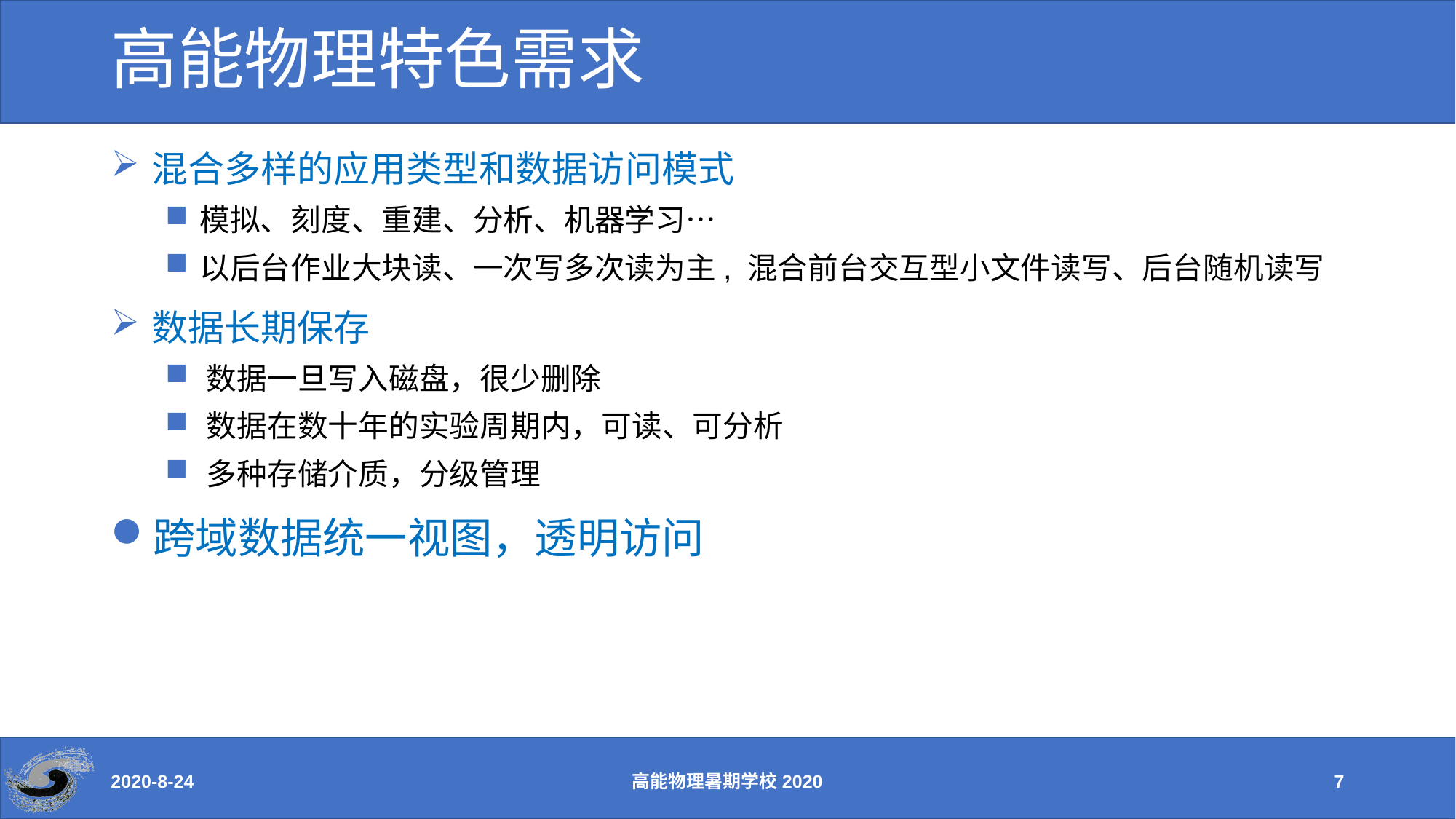

# 高能物理特色需求
混合多样的应用类型和数据访问模式
模拟、刻度、重建、分析、机器学习…
以后台作业大块读、一次写多次读为主, 混合前台交互型小文件读写、后台随机读写
数据长期保存
数据一旦写入磁盘，很少删除
数据在数十年的实验周期内，可读、可分析
多种存储介质，分级管理
跨域数据统一视图，透明访问

2020-8-24
高能物理暑期学校2020
7